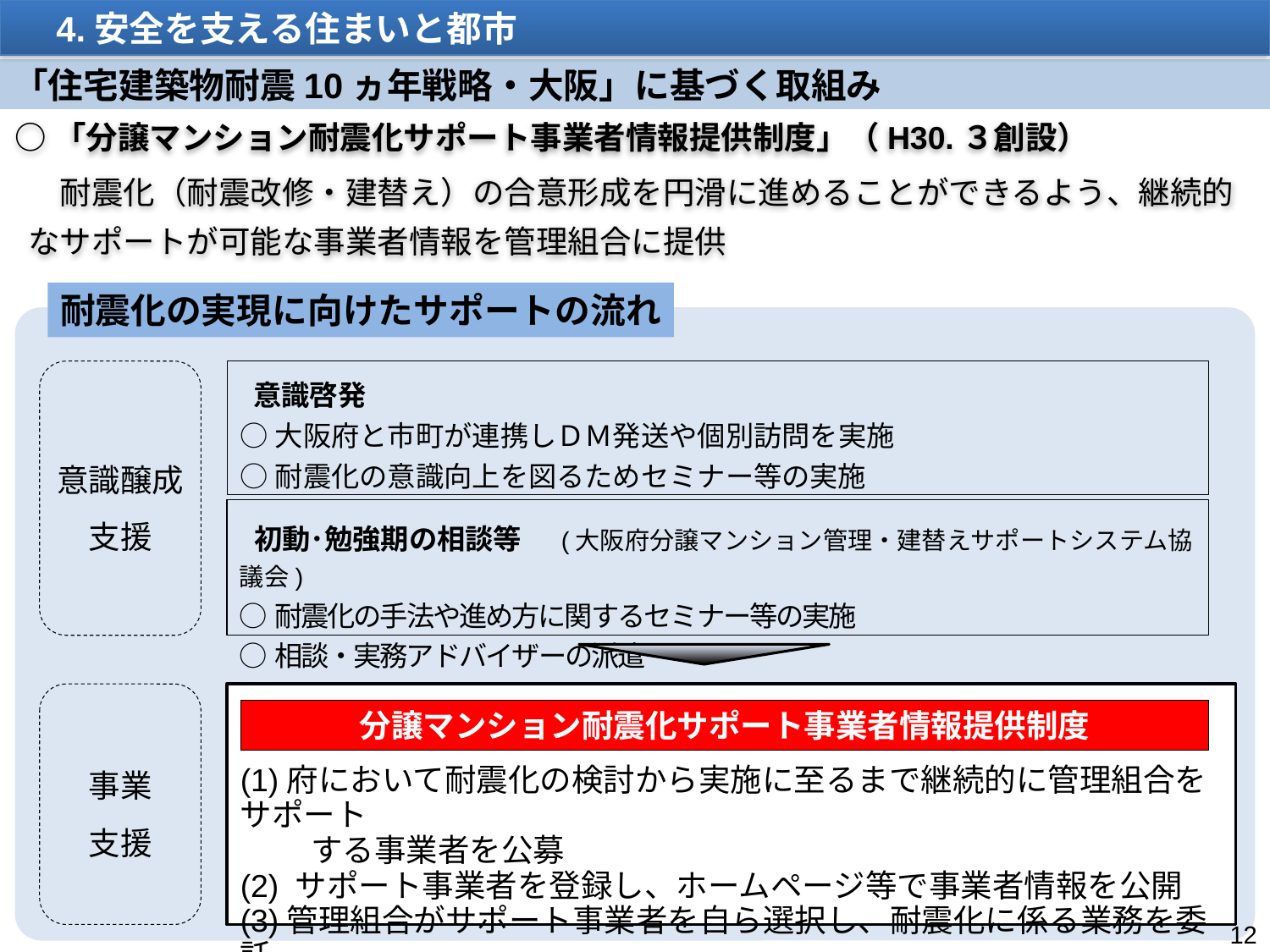

4.安全を支える住まいと都市
「住宅建築物耐震10ヵ年戦略・大阪」に基づく取組み
○「分譲マンション耐震化サポート事業者情報提供制度」（H30.３創設）
　耐震化（耐震改修・建替え）の合意形成を円滑に進めることができるよう、継続的なサポートが可能な事業者情報を管理組合に提供
耐震化の実現に向けたサポートの流れ

意識醸成
支援
 意識啓発
○大阪府と市町が連携しＤＭ発送や個別訪問を実施
○耐震化の意識向上を図るためセミナー等の実施
 初動･勉強期の相談等　(大阪府分譲マンション管理・建替えサポートシステム協議会)
○耐震化の手法や進め方に関するセミナー等の実施
○相談・実務アドバイザーの派遣

事業
支援

分譲マンション耐震化サポート事業者情報提供制度
(1)府において耐震化の検討から実施に至るまで継続的に管理組合をサポート
　　 する事業者を公募
(2) サポート事業者を登録し、ホームページ等で事業者情報を公開
(3)管理組合がサポート事業者を自ら選択し、耐震化に係る業務を委託
12